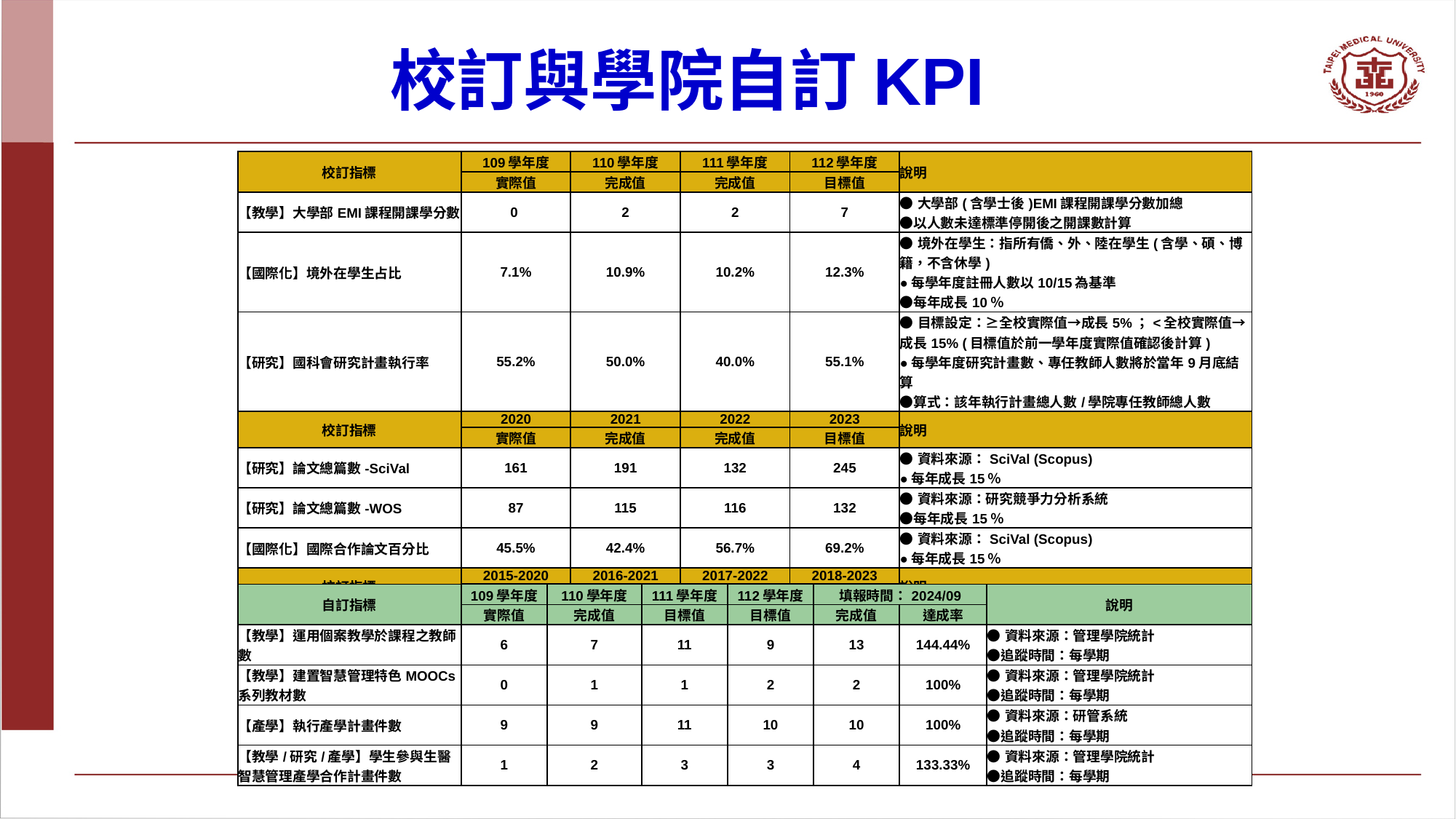

# 校訂與學院自訂KPI
| 校訂指標 | 109學年度 | 110學年度 | 111學年度 | 112學年度 | 說明 |
| --- | --- | --- | --- | --- | --- |
|  | 實際值 | 完成值 | 完成值 | 目標值 |  |
| 【教學】大學部EMI課程開課學分數 | 0 | 2 | 2 | 7 | ●大學部(含學士後)EMI課程開課學分數加總 ●以人數未達標準停開後之開課數計算 |
| 【國際化】境外在學生占比 | 7.1% | 10.9% | 10.2% | 12.3% | ●境外在學生：指所有僑、外、陸在學生(含學、碩、博籍，不含休學) ●每學年度註冊人數以10/15為基準 ●每年成長10％ |
| 【研究】國科會研究計畫執行率 | 55.2% | 50.0% | 40.0% | 55.1% | ●目標設定：≥全校實際值→成長5%；<全校實際值→成長15% (目標值於前一學年度實際值確認後計算) ●每學年度研究計畫數、專任教師人數將於當年9月底結算 ●算式：該年執行計畫總人數/學院專任教師總人數 |
| 校訂指標 | 2020 | 2021 | 2022 | 2023 | 說明 |
|  | 實際值 | 完成值 | 完成值 | 目標值 |  |
| 【研究】論文總篇數-SciVal | 161 | 191 | 132 | 245 | ●資料來源：SciVal (Scopus) ●每年成長15％ |
| 【研究】論文總篇數-WOS | 87 | 115 | 116 | 132 | ●資料來源：研究競爭力分析系統 ●每年成長15％ |
| 【國際化】國際合作論文百分比 | 45.5% | 42.4% | 56.7% | 69.2% | ●資料來源：SciVal (Scopus) ●每年成長15％ |
| 校訂指標 | 2015-2020 | 2016-2021 | 2017-2022 | 2018-2023 | 說明 |
|  | 實際值 | 完成值 | 完成值 | 目標值 |  |
| 【研究】論文被引總次數 | 8,984 | 7,298 | 8,524 | 9,652 | ●資料來源：SciVal (Scopus) ●每年成長15％ (目標值於前一學年度實際值確認後計算) ●以六年為呈現區間 |
| 自訂指標 | 109學年度 | 110學年度 | 111學年度 | 112學年度 | 填報時間：2024/09 |  | 說明 |
| --- | --- | --- | --- | --- | --- | --- | --- |
|  | 實際值 | 完成值 | 目標值 | 目標值 | 完成值 | 達成率 |  |
| 【教學】運用個案教學於課程之教師數 | 6 | 7 | 11 | 9 | 13 | 144.44% | ●資料來源：管理學院統計 ●追蹤時間：每學期 |
| 【教學】建置智慧管理特色MOOCs系列教材數 | 0 | 1 | 1 | 2 | 2 | 100% | ●資料來源：管理學院統計 ●追蹤時間：每學期 |
| 【產學】執行產學計畫件數 | 9 | 9 | 11 | 10 | 10 | 100% | ●資料來源：研管系統 ●追蹤時間：每學期 |
| 【教學/研究/產學】學生參與生醫智慧管理產學合作計畫件數 | 1 | 2 | 3 | 3 | 4 | 133.33% | ●資料來源：管理學院統計 ●追蹤時間：每學期 |